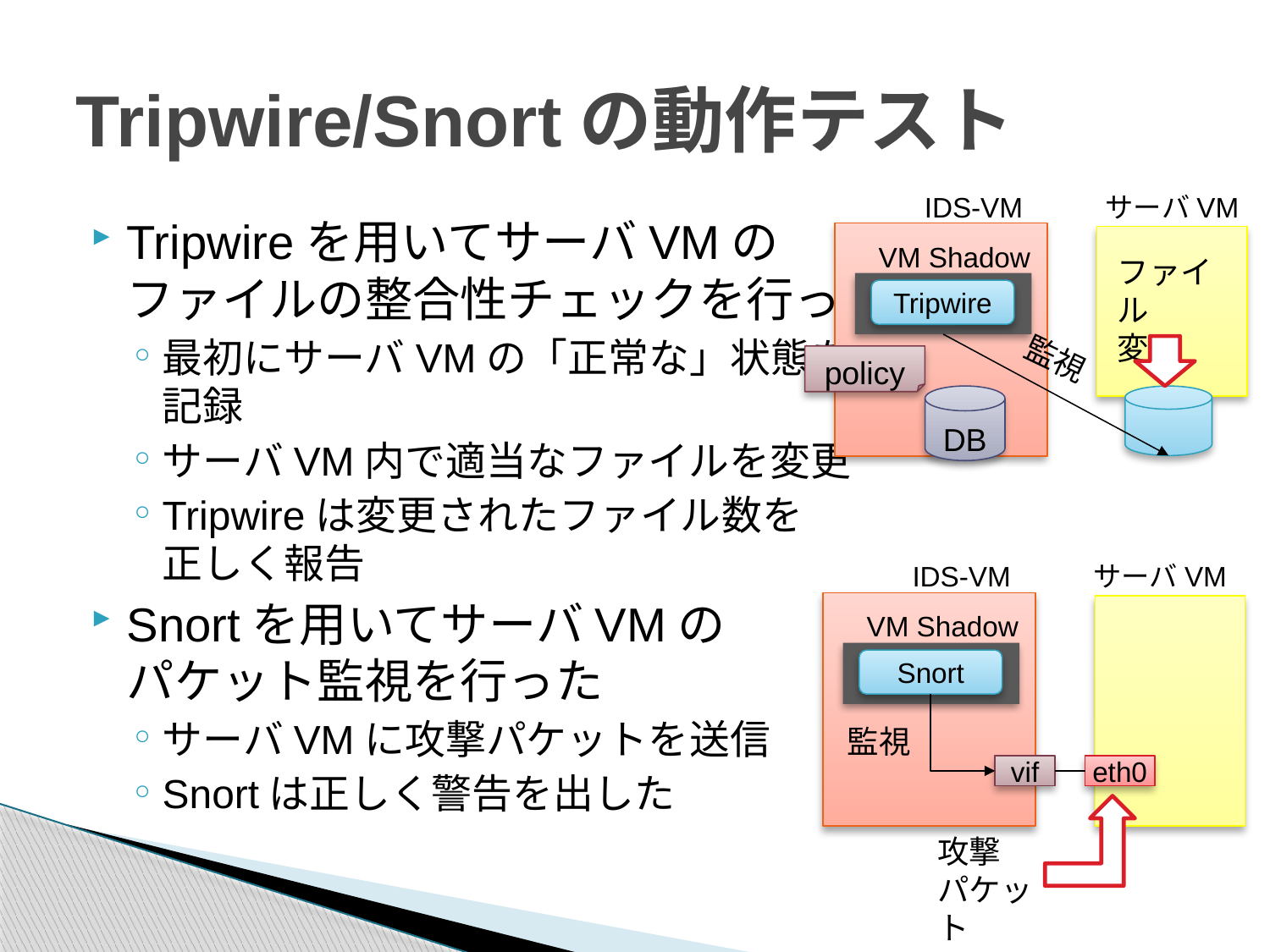

# Tripwire/Snortの動作テスト
IDS-VM
サーバVM
Tripwireを用いてサーバVMの
ファイルの整合性チェックを行った
最初にサーバVMの「正常な」状態を
記録
サーバVM内で適当なファイルを変更
Tripwireは変更されたファイル数を
正しく報告
Snortを用いてサーバVMの
パケット監視を行った
サーバVMに攻撃パケットを送信
Snortは正しく警告を出した

VM Shadow
ファイル
変更

Tripwire

監視
policy
DB

IDS-VM
サーバVM

VM Shadow

Snort
監視
vif
eth0

攻撃
パケット